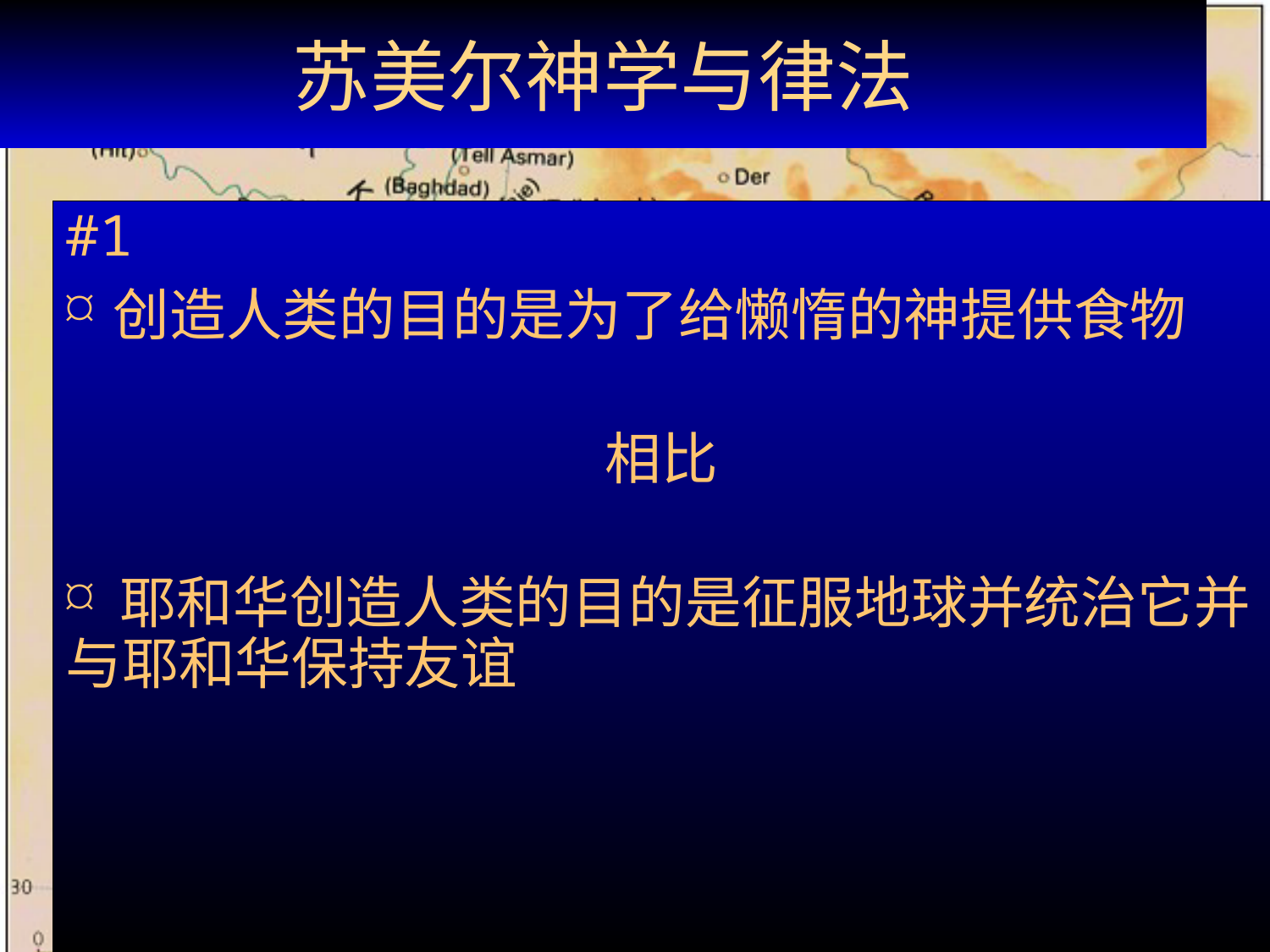

# 苏美尔神学与律法
#1
创造人类的目的是为了给懒惰的神提供食物

相比

 耶和华创造人类的目的是征服地球并统治它并与耶和华保持友谊